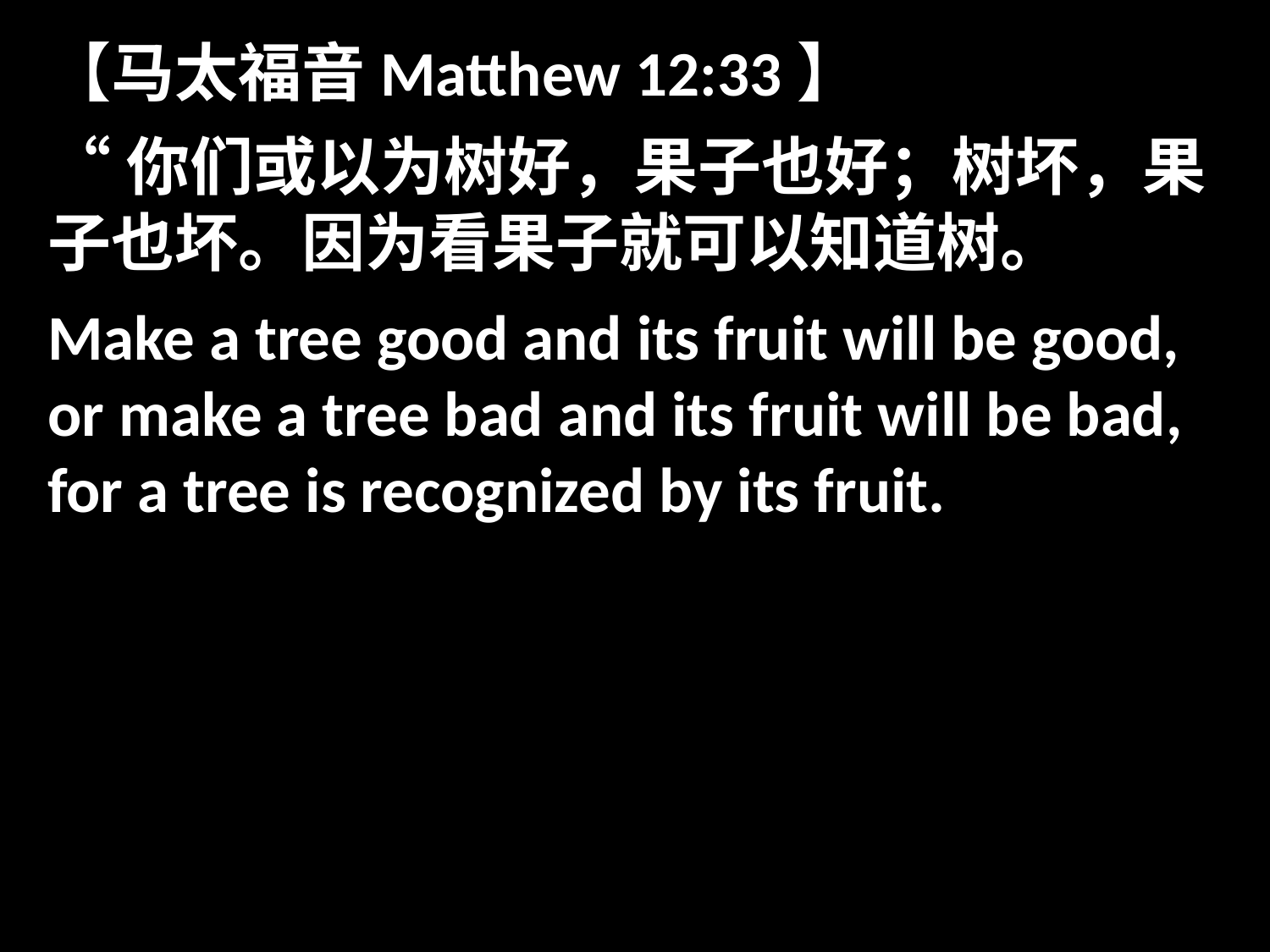

【马太福音Matthew 12:33】
“你们或以为树好，果子也好；树坏，果子也坏。因为看果子就可以知道树。
Make a tree good and its fruit will be good, or make a tree bad and its fruit will be bad, for a tree is recognized by its fruit.